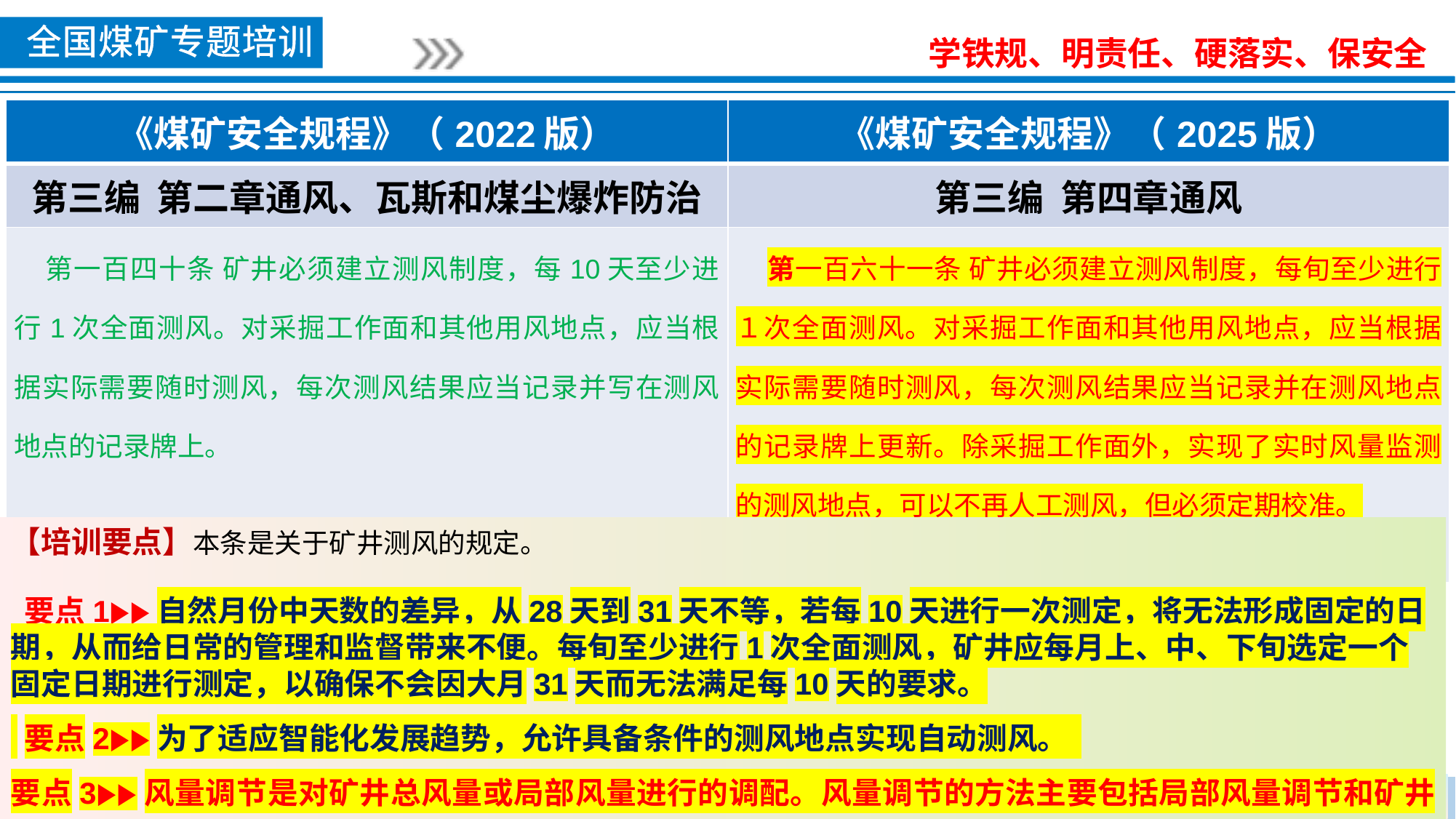

| 《煤矿安全规程》（2022版） | 《煤矿安全规程》（2025版） |
| --- | --- |
| 第三编 第二章通风、瓦斯和煤尘爆炸防治 | 第三编 第四章通风 |
| 第一百四十条 矿井必须建立测风制度，每10天至少进行1次全面测风。对采掘工作面和其他用风地点，应当根据实际需要随时测风，每次测风结果应当记录并写在测风地点的记录牌上。 | 第一百六十一条 矿井必须建立测风制度，每旬至少进行１次全面测风。对采掘工作面和其他用风地点，应当根据实际需要随时测风，每次测风结果应当记录并在测风地点的记录牌上更新。除采掘工作面外，实现了实时风量监测的测风地点，可以不再人工测风，但必须定期校准。 应当根据测风结果采取措施，进行风量调节。 |
【培训要点】本条是关于矿井测风的规定。

 要点1▶▶自然月份中天数的差异，从28天到31天不等，若每10天进行一次测定，将无法形成固定的日期，从而给日常的管理和监督带来不便。每旬至少进行1次全面测风，矿井应每月上、中、下旬选定一个固定日期进行测定，以确保不会因大月31天而无法满足每10天的要求。
 要点2▶▶为了适应智能化发展趋势，允许具备条件的测风地点实现自动测风。
要点3▶▶风量调节‌是对矿井总风量或局部风量进行的调配。风量调节的方法主要包括局部风量调节和矿井总风量调节。‌
（1）局部风量调节：‌增阻调节法；‌降阻调节法‌；‌增压调节法。
（2）矿井总风量调节方法
‌改变主要通风机特性‌：通过调整通风机的叶轮转速或叶片安装角度来改变其工作特性，从而调节总风量。
‌改变主要通风机的工作风阻‌：通过调整风硐闸门或改变通风网络的结构来改变总风阻，进而调节总风量。